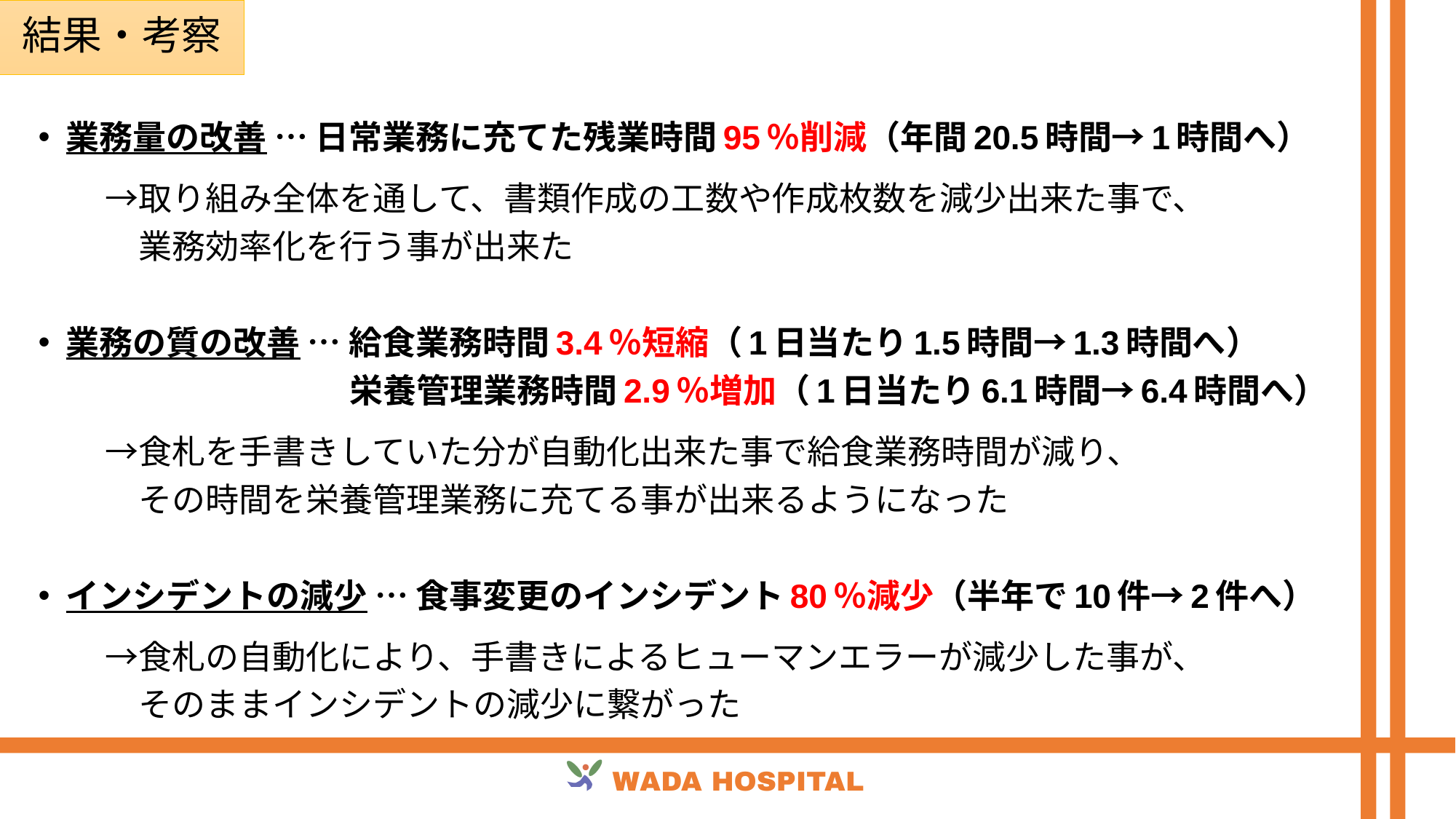

結果・考察
業務量の改善 … 日常業務に充てた残業時間95％削減（年間20.5時間→1時間へ）

　　→取り組み全体を通して、書類作成の工数や作成枚数を減少出来た事で、
　　　業務効率化を行う事が出来た

業務の質の改善 … 給食業務時間3.4％短縮（1日当たり1.5時間→1.3時間へ）
   　　　　　　　　  栄養管理業務時間2.9％増加（1日当たり6.1時間→6.4時間へ）

　　→食札を手書きしていた分が自動化出来た事で給食業務時間が減り、
　　　その時間を栄養管理業務に充てる事が出来るようになった

インシデントの減少 … 食事変更のインシデント80％減少（半年で10件→2件へ）

　　→食札の自動化により、手書きによるヒューマンエラーが減少した事が、
　　　そのままインシデントの減少に繋がった